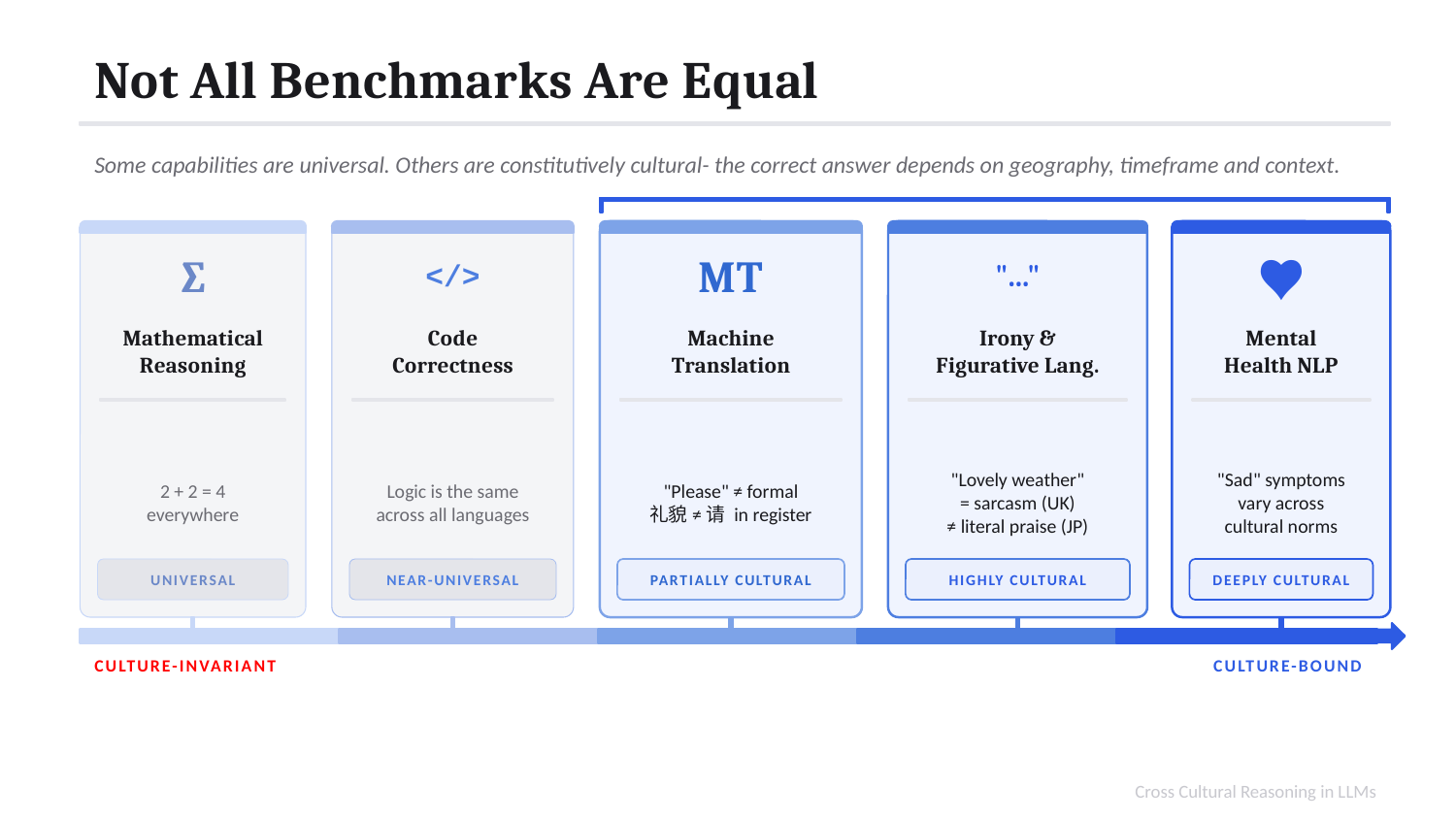

Not All Benchmarks Are Equal

Some capabilities are universal. Others are constitutively cultural- the correct answer depends on geography, timeframe and context.

∑
</>
MT
"..."
♥
Mathematical
Reasoning
Code
Correctness
Machine
Translation
Irony &
Figurative Lang.
Mental
Health NLP

2 + 2 = 4
everywhere
Logic is the same
across all languages
"Please" ≠ formal
礼貌 ≠ 请 in register
"Lovely weather"
= sarcasm (UK)
≠ literal praise (JP)
"Sad" symptoms
vary across
cultural norms

UNIVERSAL

NEAR-UNIVERSAL

PARTIALLY CULTURAL

HIGHLY CULTURAL

DEEPLY CULTURAL

CULTURE-INVARIANT
CULTURE-BOUND
Cross Cultural Reasoning in LLMs